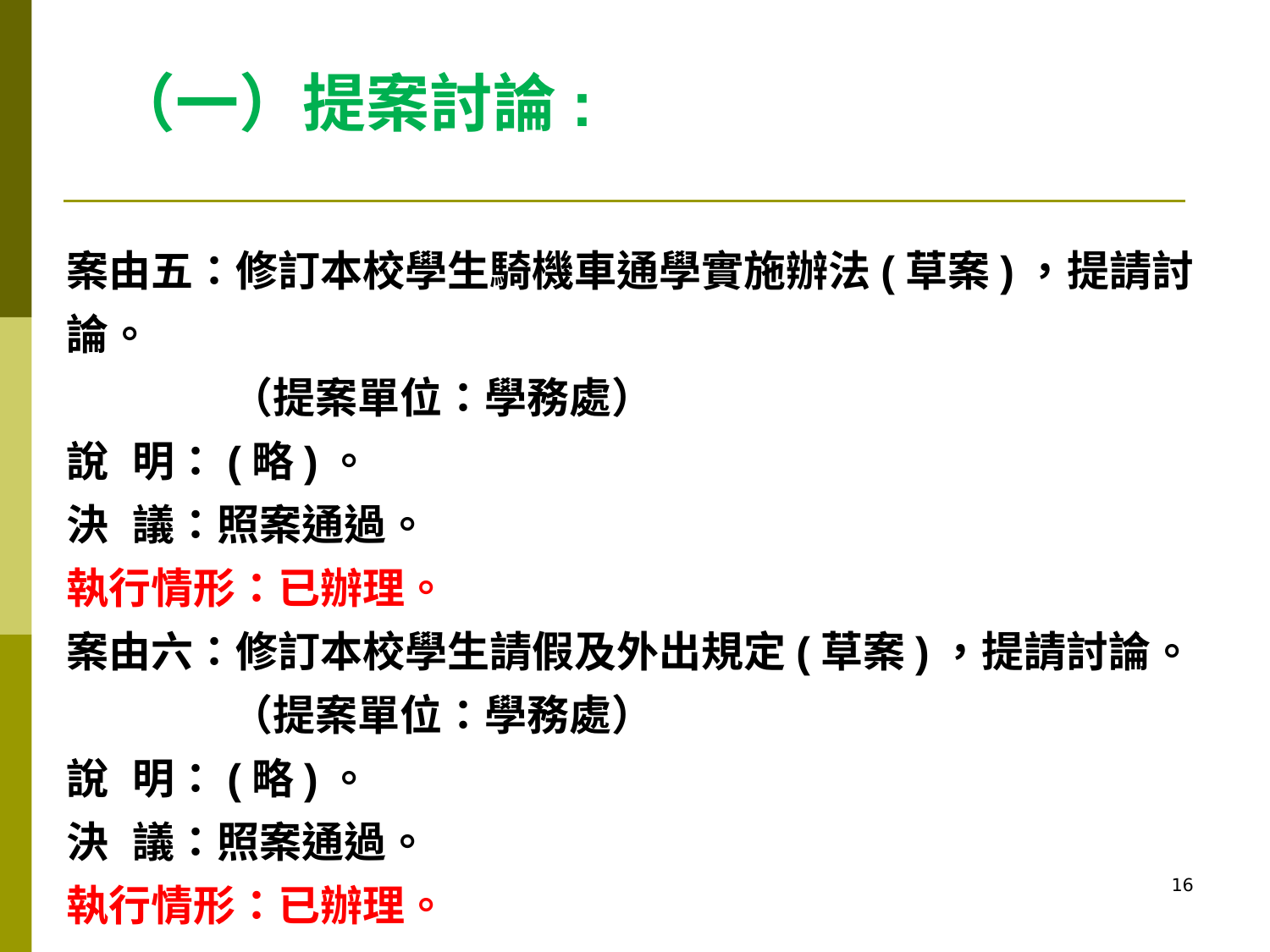

（一）提案討論:
案由五：修訂本校學生騎機車通學實施辦法(草案)，提請討論。
             （提案單位：學務處）
說  明：(略)。
決  議：照案通過。
執行情形：已辦理。
案由六：修訂本校學生請假及外出規定(草案)，提請討論。
             （提案單位：學務處）
說  明：(略)。
決  議：照案通過。
執行情形：已辦理。
16